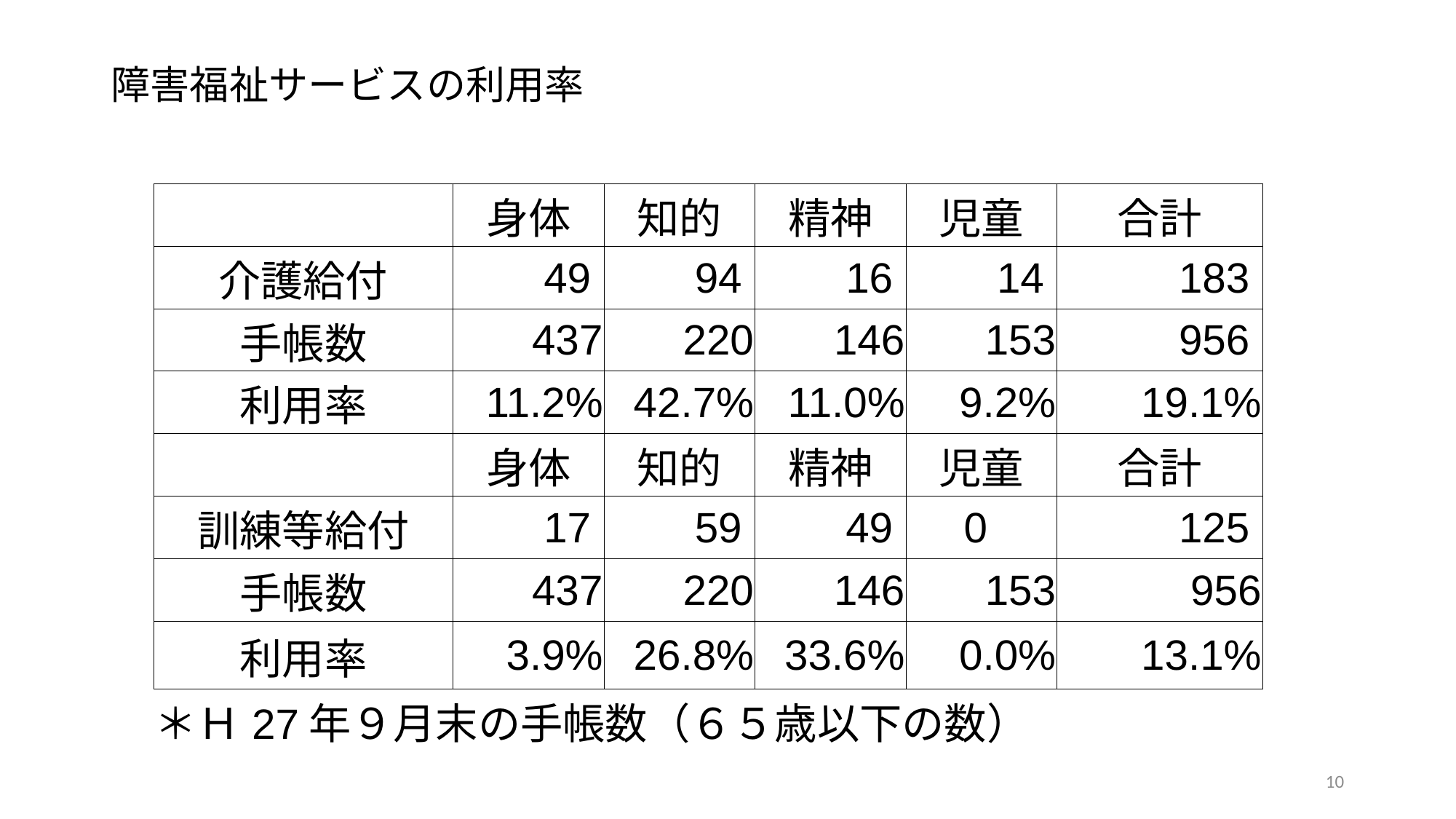

# 障害福祉サービスの利用率
|  | 身体 | 知的 | 精神 | 児童 | 合計 |
| --- | --- | --- | --- | --- | --- |
| 介護給付 | 49 | 94 | 16 | 14 | 183 |
| 手帳数 | 437 | 220 | 146 | 153 | 956 |
| 利用率 | 11.2% | 42.7% | 11.0% | 9.2% | 19.1% |
|  | 身体 | 知的 | 精神 | 児童 | 合計 |
| 訓練等給付 | 17 | 59 | 49 | 0 | 125 |
| 手帳数 | 437 | 220 | 146 | 153 | 956 |
| 利用率 | 3.9% | 26.8% | 33.6% | 0.0% | 13.1% |
| ＊Ｈ27年９月末の手帳数（６５歳以下の数） |  |  |  |  |  |
10